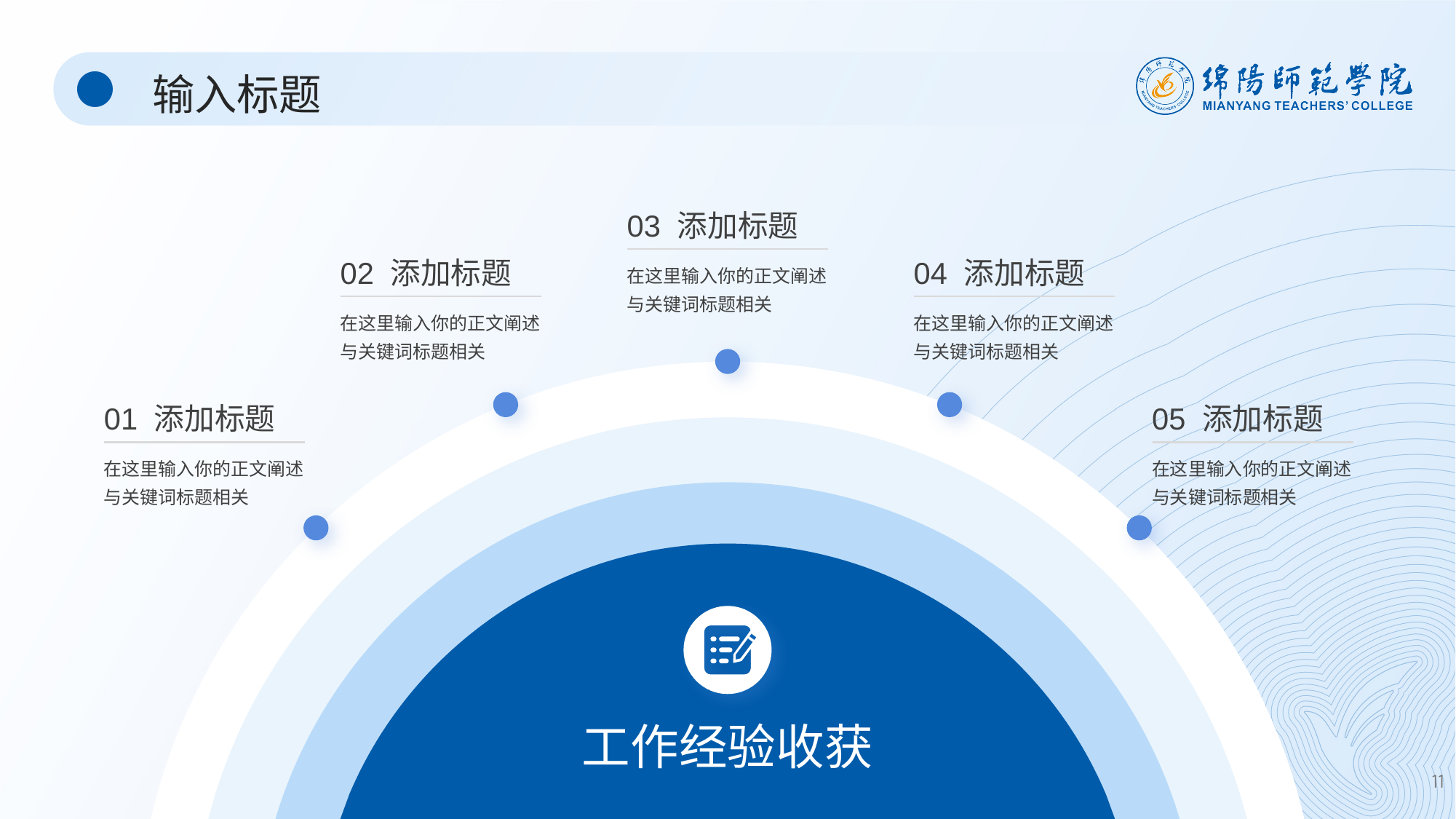

输入标题
03
添加标题
02
添加标题
04
添加标题
在这里输入你的正文阐述与关键词标题相关
在这里输入你的正文阐述与关键词标题相关
在这里输入你的正文阐述与关键词标题相关

01
添加标题
05
添加标题

在这里输入你的正文阐述与关键词标题相关
在这里输入你的正文阐述与关键词标题相关

工作经验收获
11